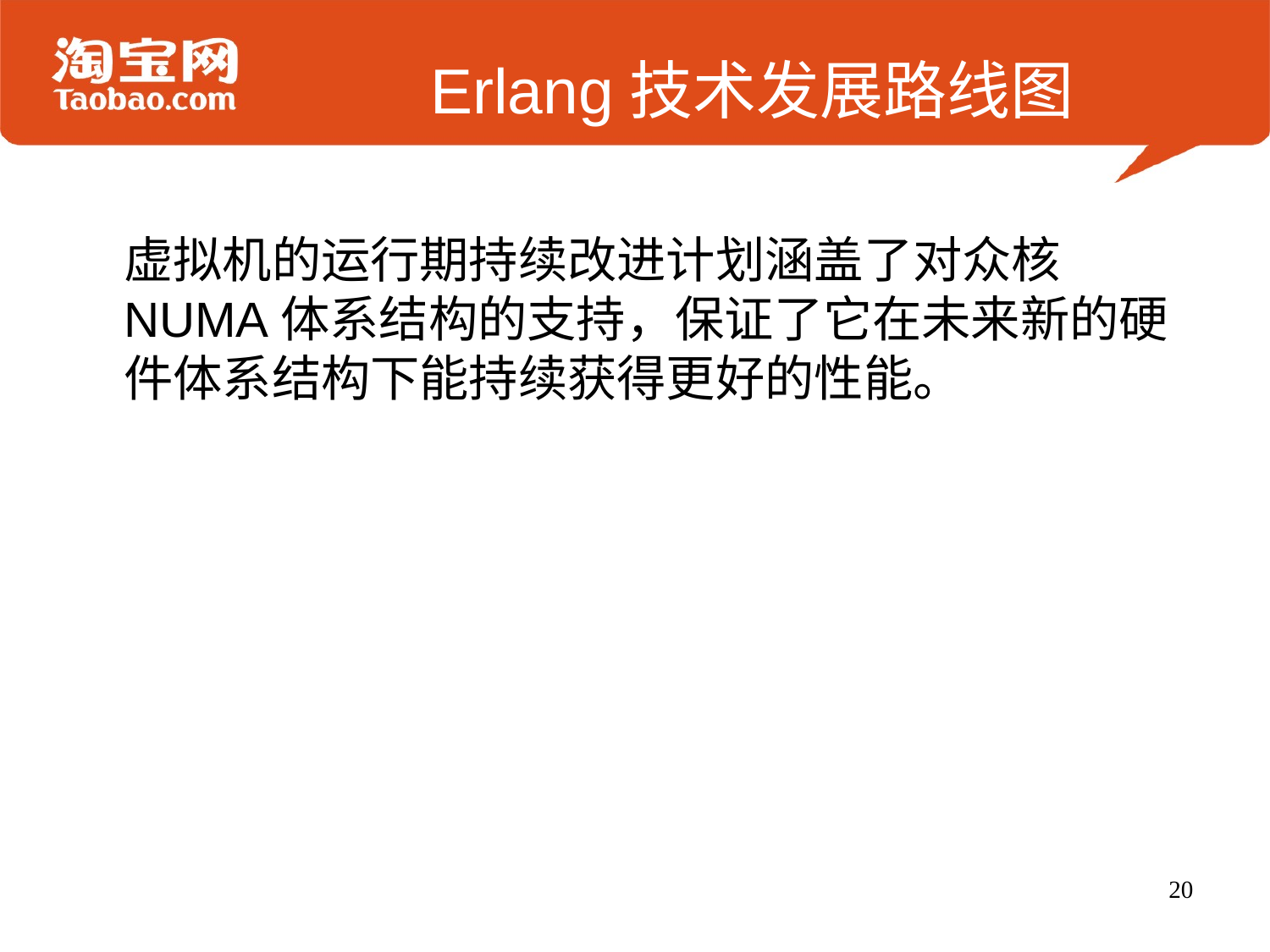

# Erlang技术发展路线图
	虚拟机的运行期持续改进计划涵盖了对众核NUMA体系结构的支持，保证了它在未来新的硬件体系结构下能持续获得更好的性能。

20